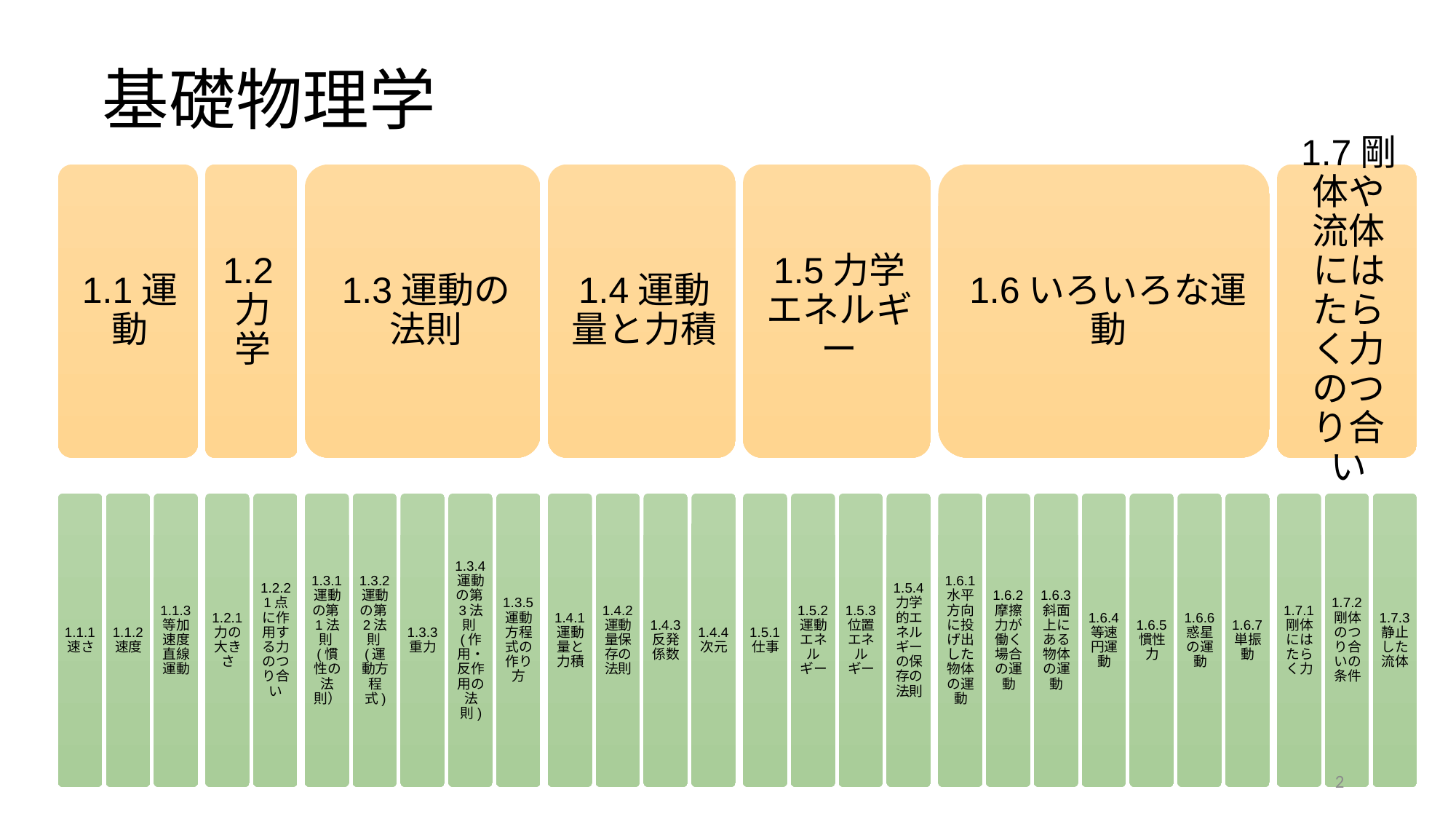

# 基礎物理学
1.1運動
1.1.1速さ
1.1.2速度
1.1.3等加速度直線運動
1.2力学
1.2.1力の大きさ
1.2.2 1点に作用する力のつり合い
1.3運動の法則
1.3.1運動の第1法則(慣性の法則）
1.3.2運動の第2法則(運動方程式)
1.3.3重力
1.3.4運動の第3法則(作用・反作用の法則)
1.3.5運動方程式の作り方
1.4運動量と力積
1.4.1運動量と力積
1.4.2運動量保存の法則
1.4.3反発係数
1.4.4次元
1.5力学エネルギー
1.5.1仕事
1.5.2運動エネルギー
1.5.3位置エネルギー
1.5.4力学的エネルギーの保存の法則
1.6いろいろな運動
1.6.1水平方向に投げ出した物体の運動
1.6.2摩擦力が働く場合の運動
1.6.3斜面上にある物体の運動
1.6.4等速円運動
1.6.5慣性力
1.6.6惑星の運動
1.6.7単振動
1.7剛体や流体にはたらく力のつり合い
1.7.1剛体にはたらく力
1.7.2剛体のつり合いの条件
1.7.3静止した流体
2